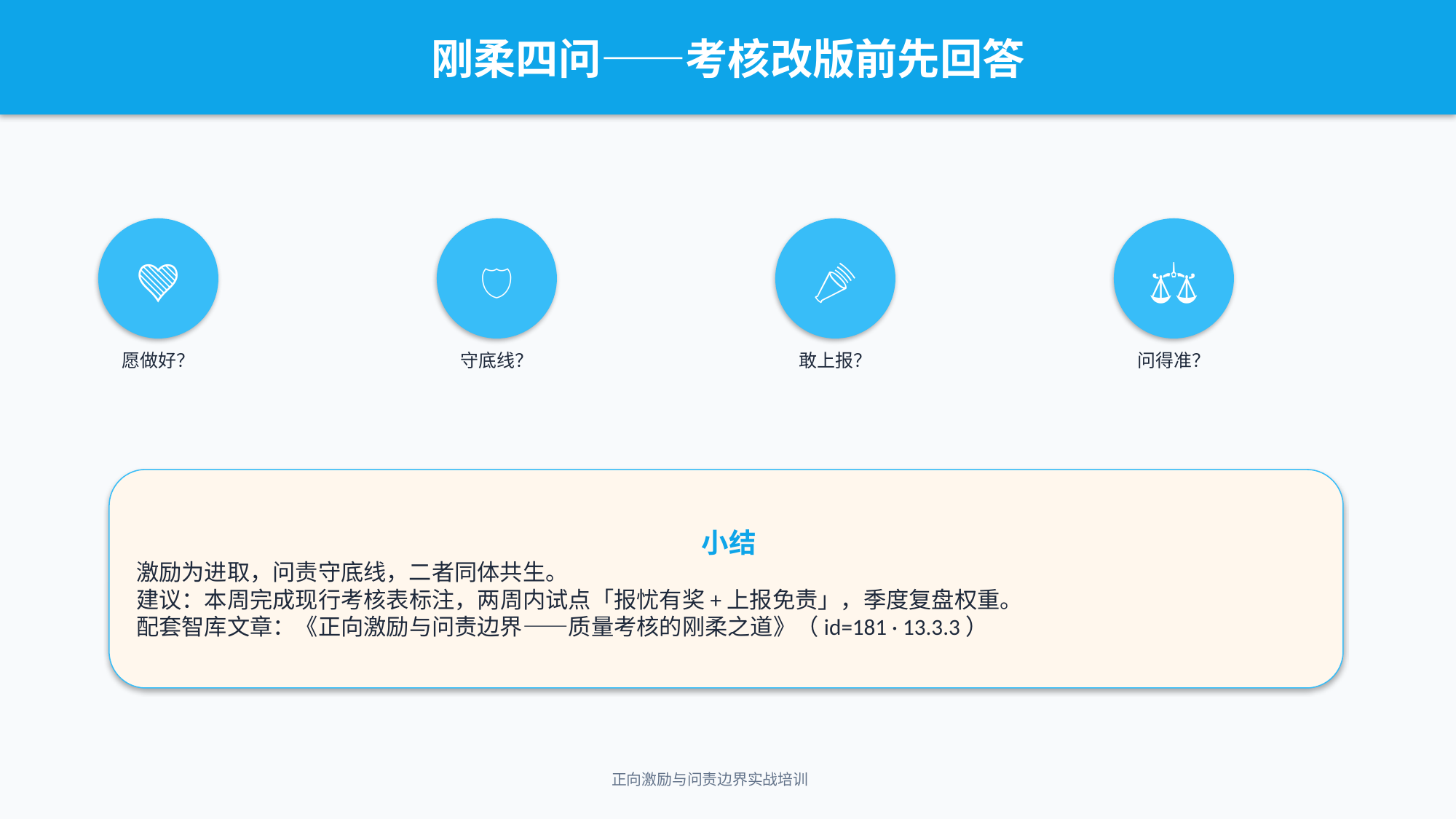

刚柔四问——考核改版前先回答
💚
🛡️
📣
⚖️
愿做好？
守底线？
敢上报？
问得准？
小结
激励为进取，问责守底线，二者同体共生。
建议：本周完成现行考核表标注，两周内试点「报忧有奖+上报免责」，季度复盘权重。
配套智库文章：《正向激励与问责边界——质量考核的刚柔之道》（id=181 · 13.3.3）
正向激励与问责边界实战培训